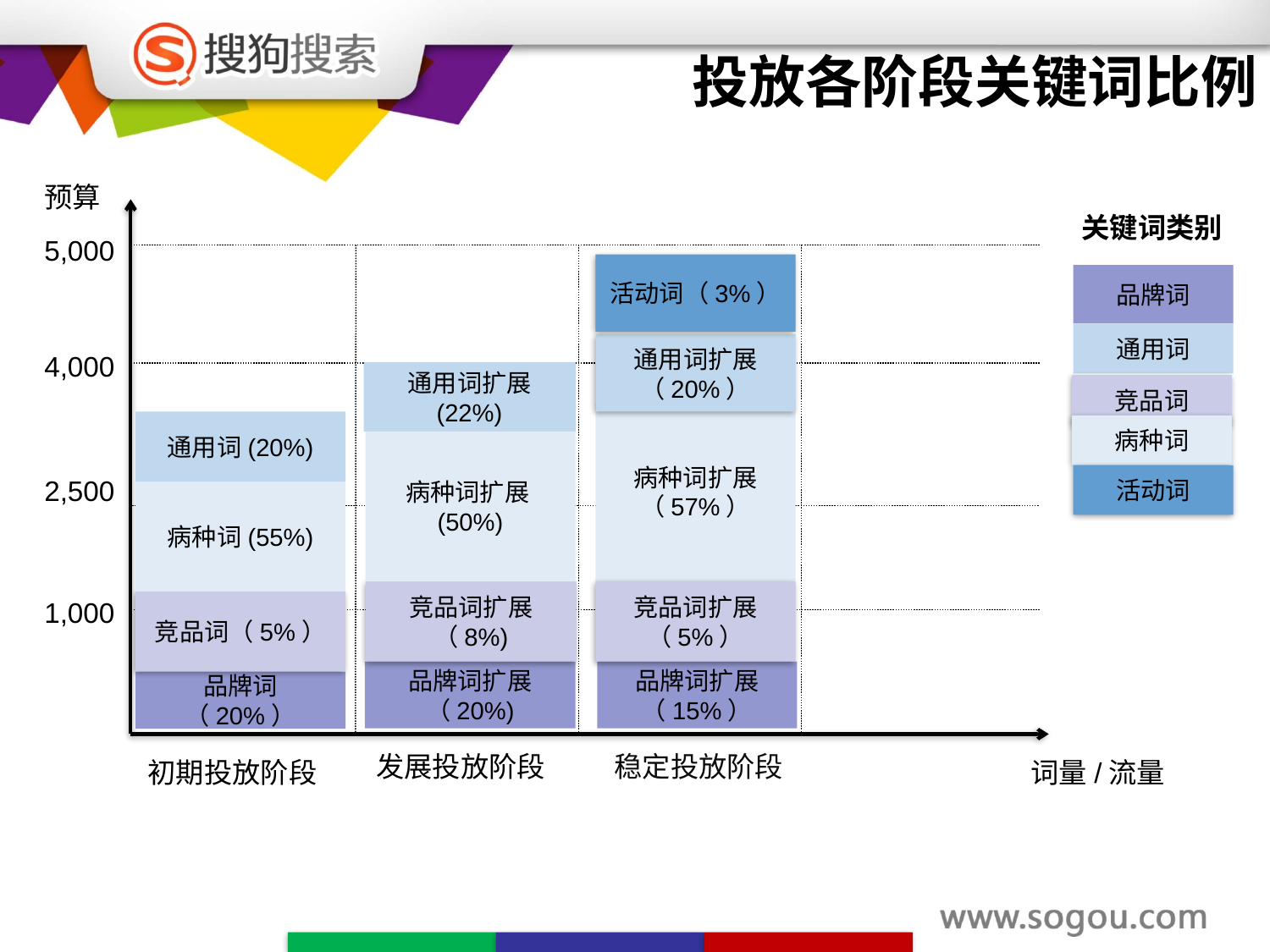

投放各阶段关键词比例
预算
5,000
4,000
2,500
1,000
发展投放阶段
稳定投放阶段
初期投放阶段
词量/流量
关键词类别
活动词（3%）
品牌词
通用词
通用词扩展（20%）
通用词扩展 (22%)
竞品词
病种词扩展（57%）
通用词(20%)
病种词
病种词扩展(50%)
活动词
病种词(55%)
竞品词扩展（8%)
竞品词扩展（5%）
竞品词（5%）
品牌词扩展（20%)
品牌词扩展（15%）
品牌词（20%）